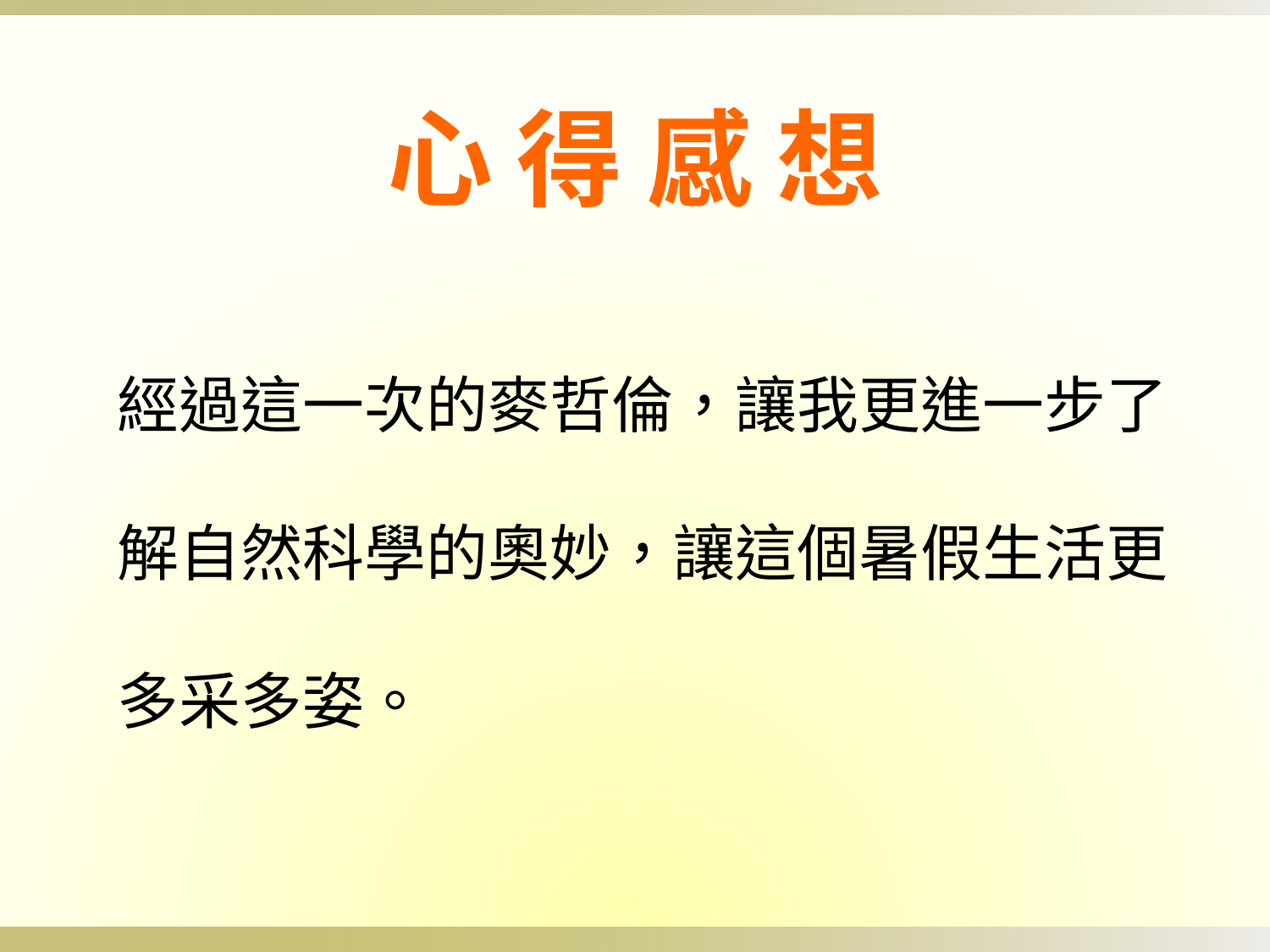

心 得 感 想
經過這一次的麥哲倫，讓我更進一步了解自然科學的奧妙，讓這個暑假生活更多采多姿。